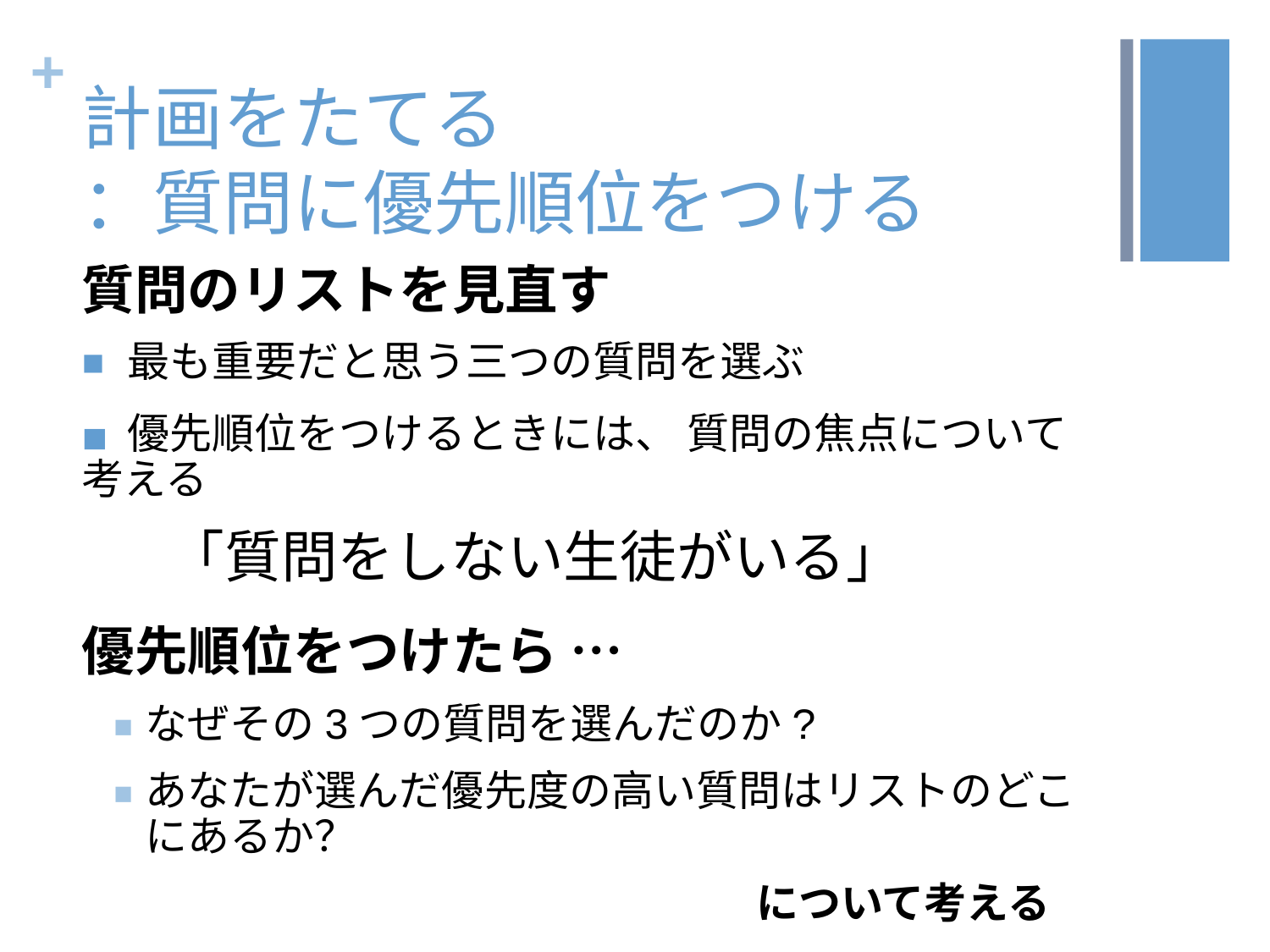

# 計画をたてる
：質問に優先順位をつける
質問のリストを見直す
 最も重要だと思う三つの質問を選ぶ
 優先順位をつけるときには、 質問の焦点について考える
        「質問をしない生徒がいる」
優先順位をつけたら …
なぜその3つの質問を選んだのか?
あなたが選んだ優先度の高い質問はリストのどこにあるか？
　　　　　　　　　　　　　   について考える